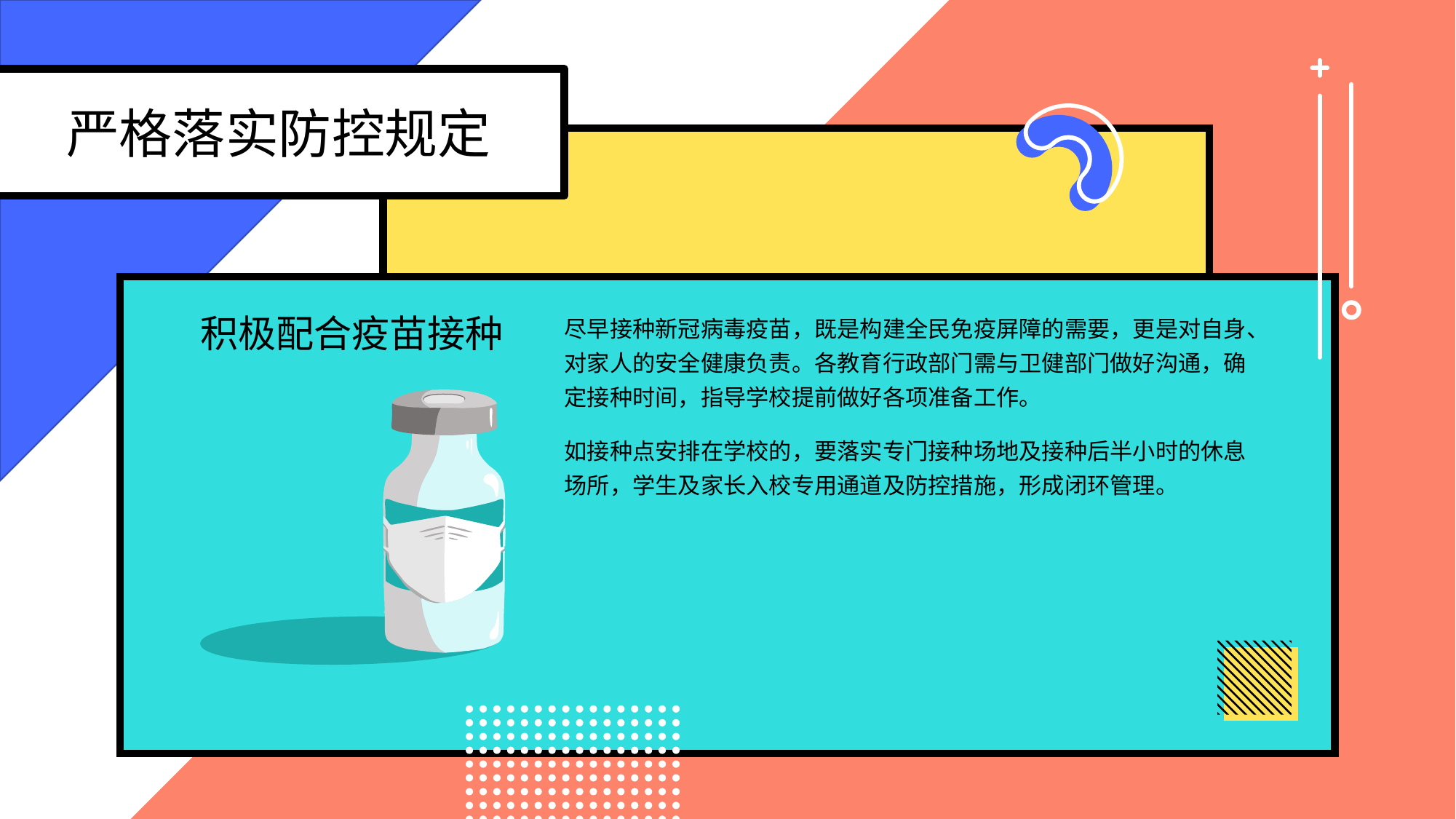

严格落实防控规定

尽早接种新冠病毒疫苗，既是构建全民免疫屏障的需要，更是对自身、对家人的安全健康负责。各教育行政部门需与卫健部门做好沟通，确定接种时间，指导学校提前做好各项准备工作。
积极配合疫苗接种

如接种点安排在学校的，要落实专门接种场地及接种后半小时的休息场所，学生及家长入校专用通道及防控措施，形成闭环管理。